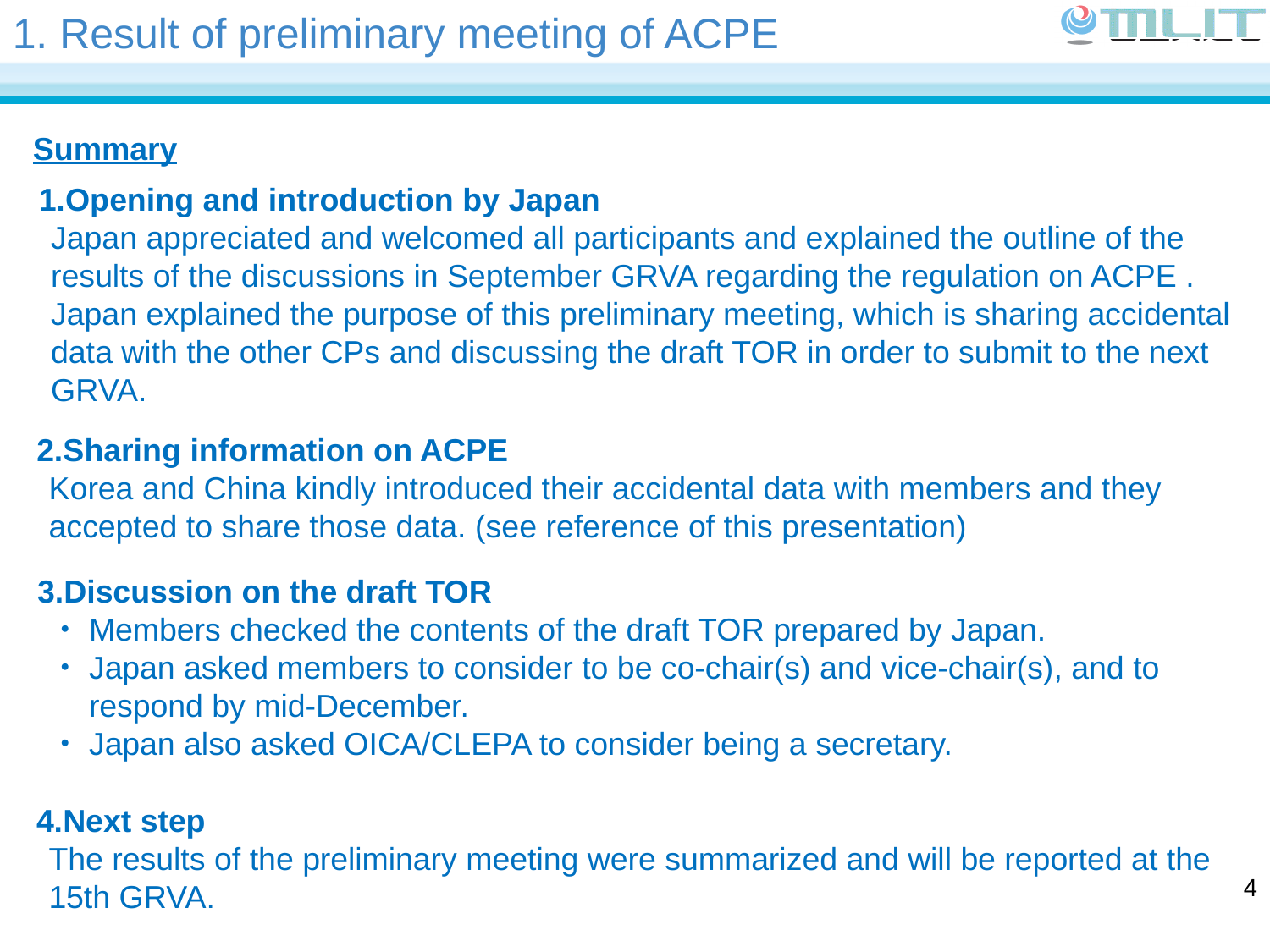

1. Result of preliminary meeting of ACPE
Summary
1.Opening and introduction by Japan
Japan appreciated and welcomed all participants and explained the outline of the results of the discussions in September GRVA regarding the regulation on ACPE .
Japan explained the purpose of this preliminary meeting, which is sharing accidental data with the other CPs and discussing the draft TOR in order to submit to the next GRVA.
2.Sharing information on ACPE
Korea and China kindly introduced their accidental data with members and they accepted to share those data. (see reference of this presentation)

3.Discussion on the draft TOR
・Members checked the contents of the draft TOR prepared by Japan.
・Japan asked members to consider to be co-chair(s) and vice-chair(s), and to
　respond by mid-December.
・Japan also asked OICA/CLEPA to consider being a secretary.
4.Next step
The results of the preliminary meeting were summarized and will be reported at the 15th GRVA.
4